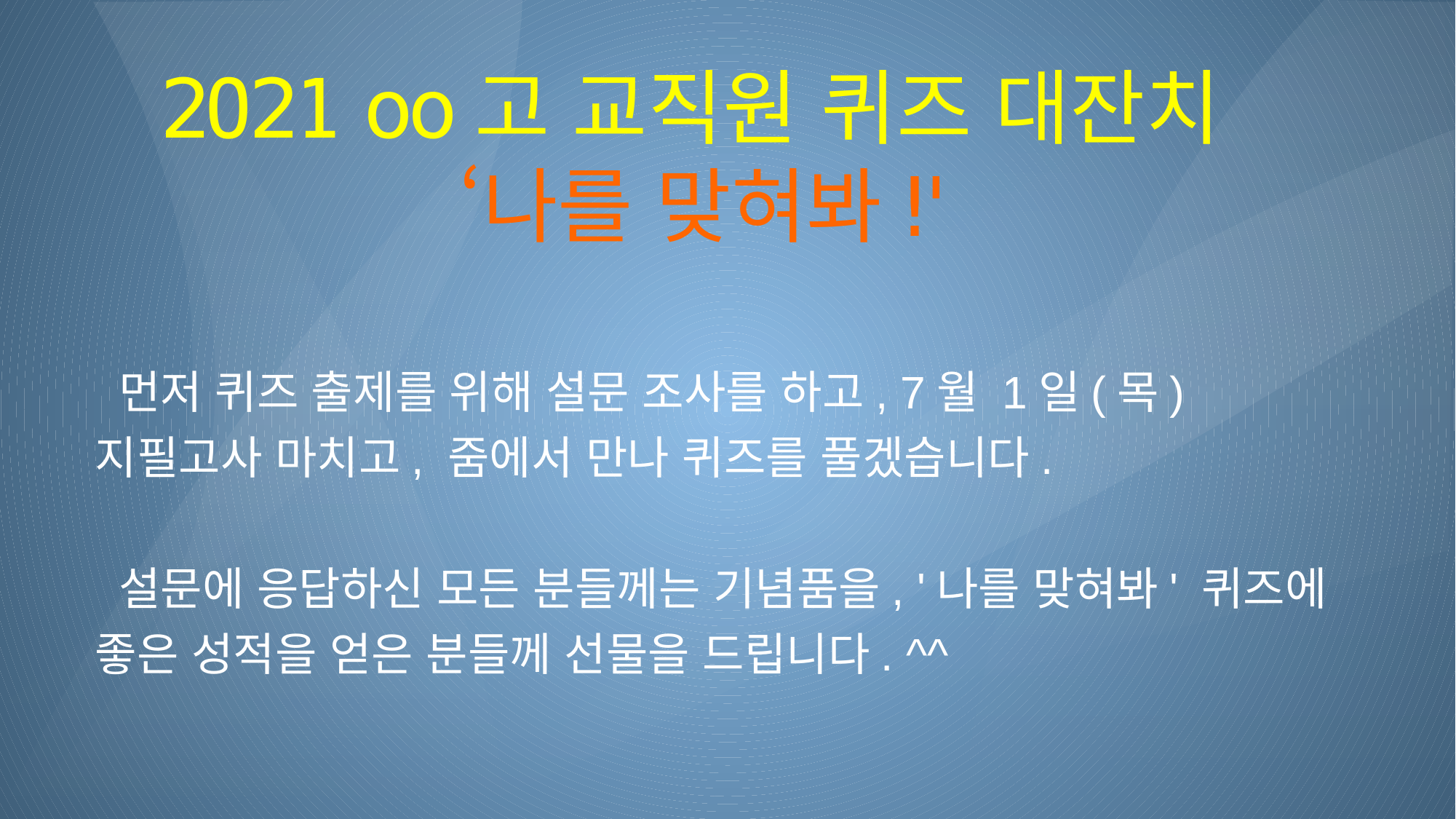

# 2021 oo고 교직원 퀴즈 대잔치 ‘나를 맞혀봐!'
 먼저 퀴즈 출제를 위해 설문 조사를 하고, 7월 1일(목) 지필고사 마치고, 줌에서 만나 퀴즈를 풀겠습니다.

 설문에 응답하신 모든 분들께는 기념품을, '나를 맞혀봐' 퀴즈에 좋은 성적을 얻은 분들께 선물을 드립니다. ^^